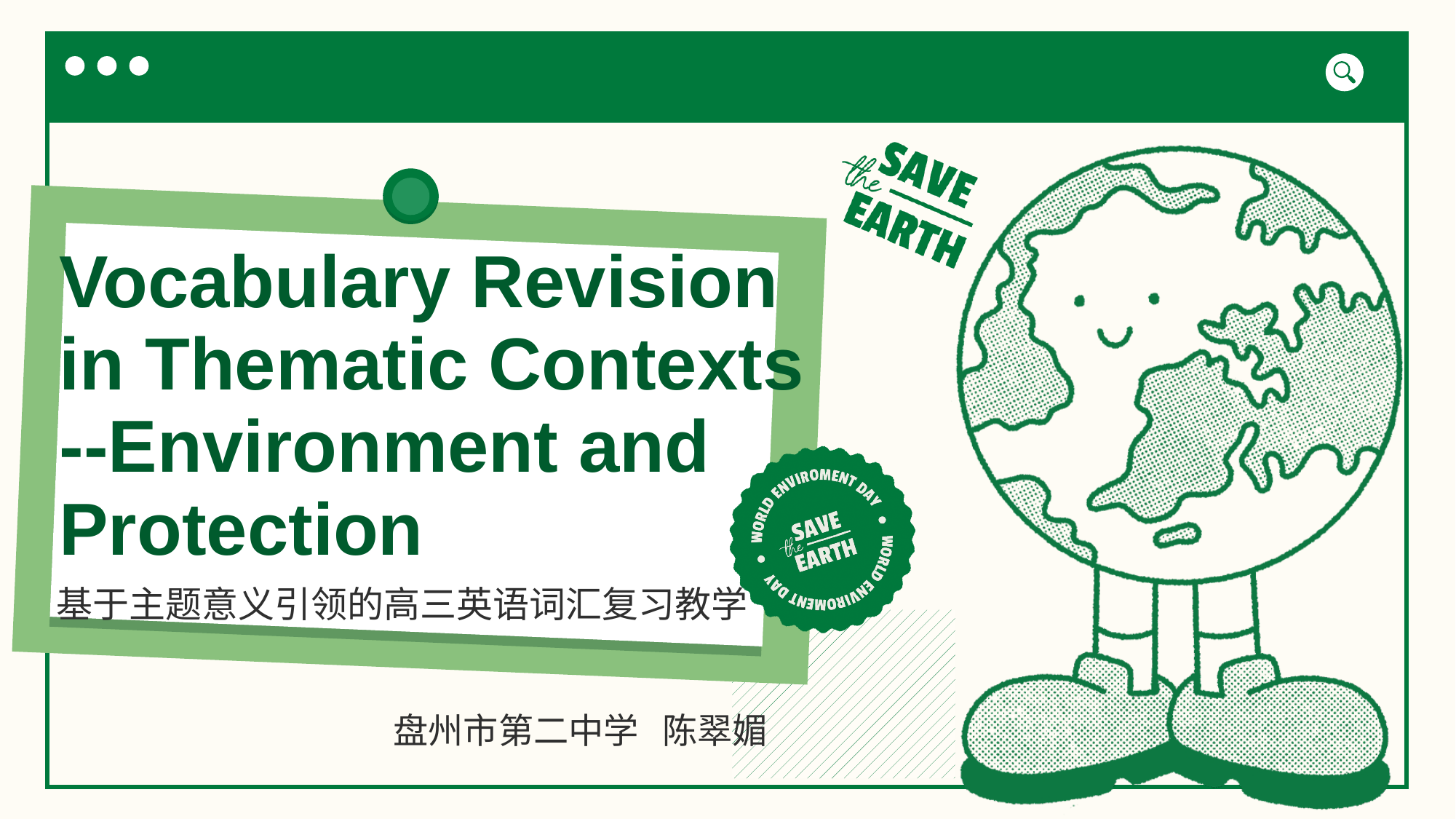

# Vocabulary Revision in Thematic Contexts --Environment and Protection
基于主题意义引领的高三英语词汇复习教学
盘州市第二中学   陈翠媚